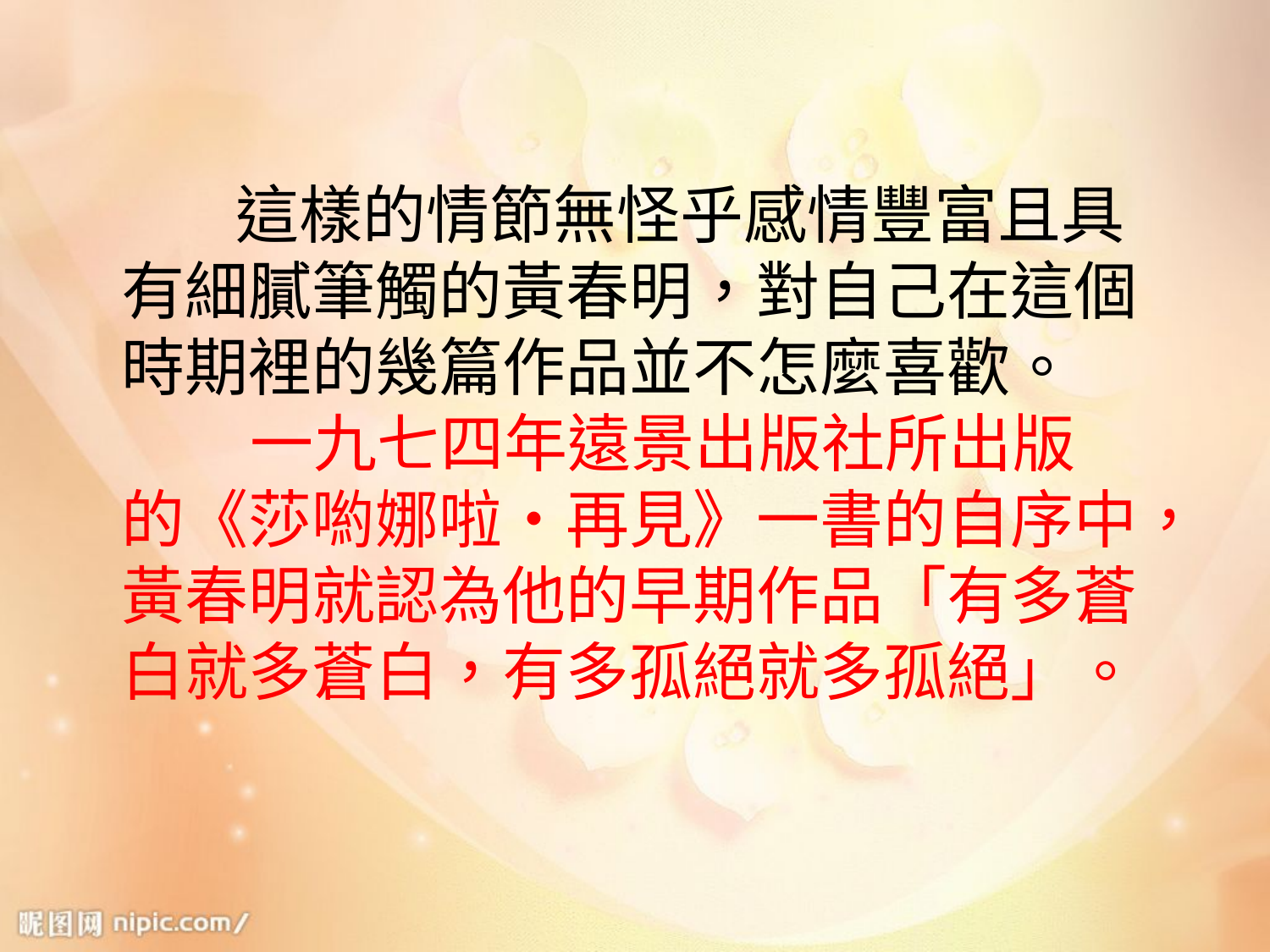

這樣的情節無怪乎感情豐富且具有細膩筆觸的黃春明，對自己在這個時期裡的幾篇作品並不怎麼喜歡。
        一九七四年遠景出版社所出版的《莎喲娜啦‧再見》一書的自序中，黃春明就認為他的早期作品「有多蒼白就多蒼白，有多孤絕就多孤絕」。